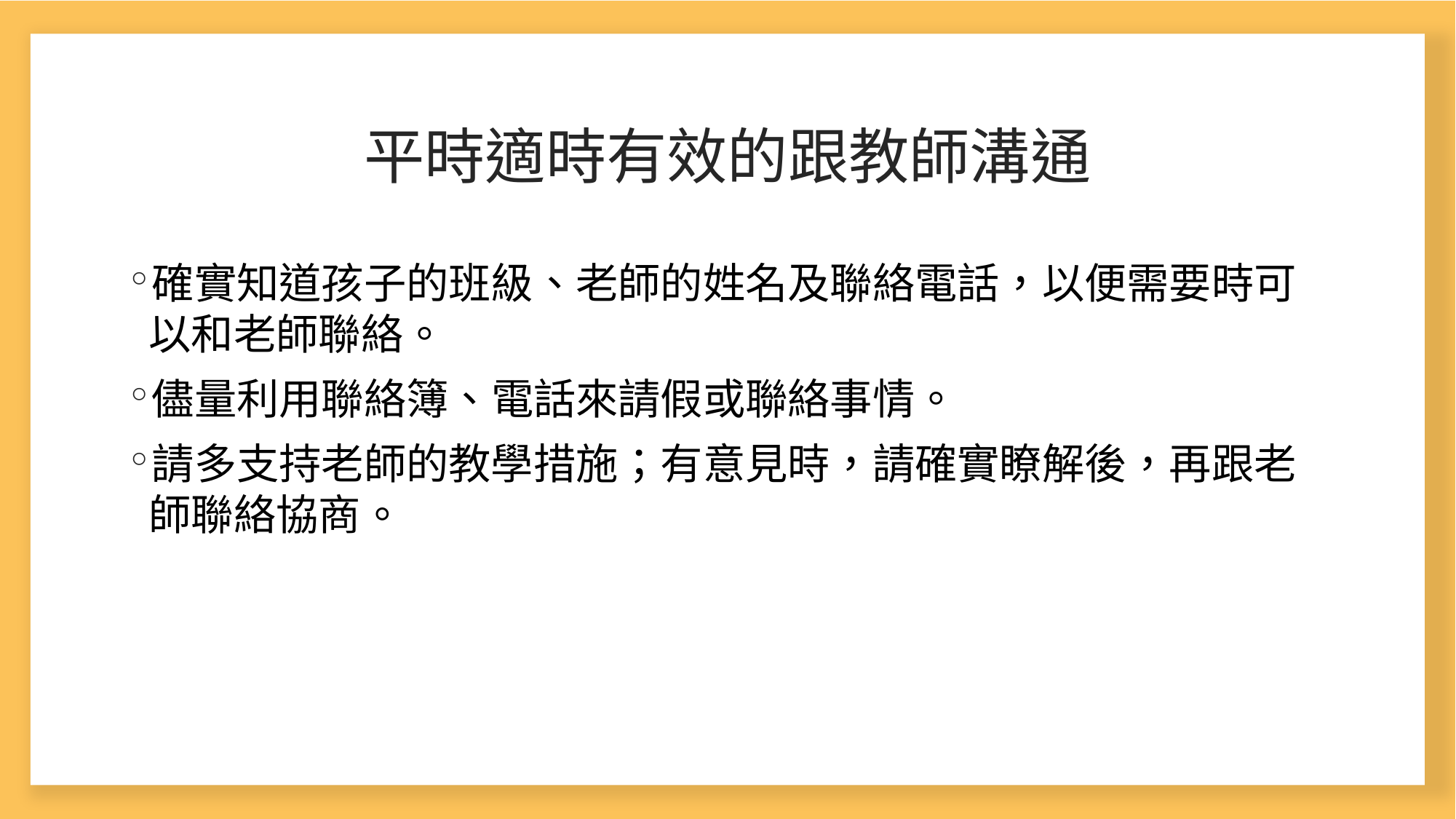

平時適時有效的跟教師溝通
確實知道孩子的班級、老師的姓名及聯絡電話，以便需要時可以和老師聯絡。
儘量利用聯絡簿、電話來請假或聯絡事情。
請多支持老師的教學措施；有意見時，請確實瞭解後，再跟老師聯絡協商。